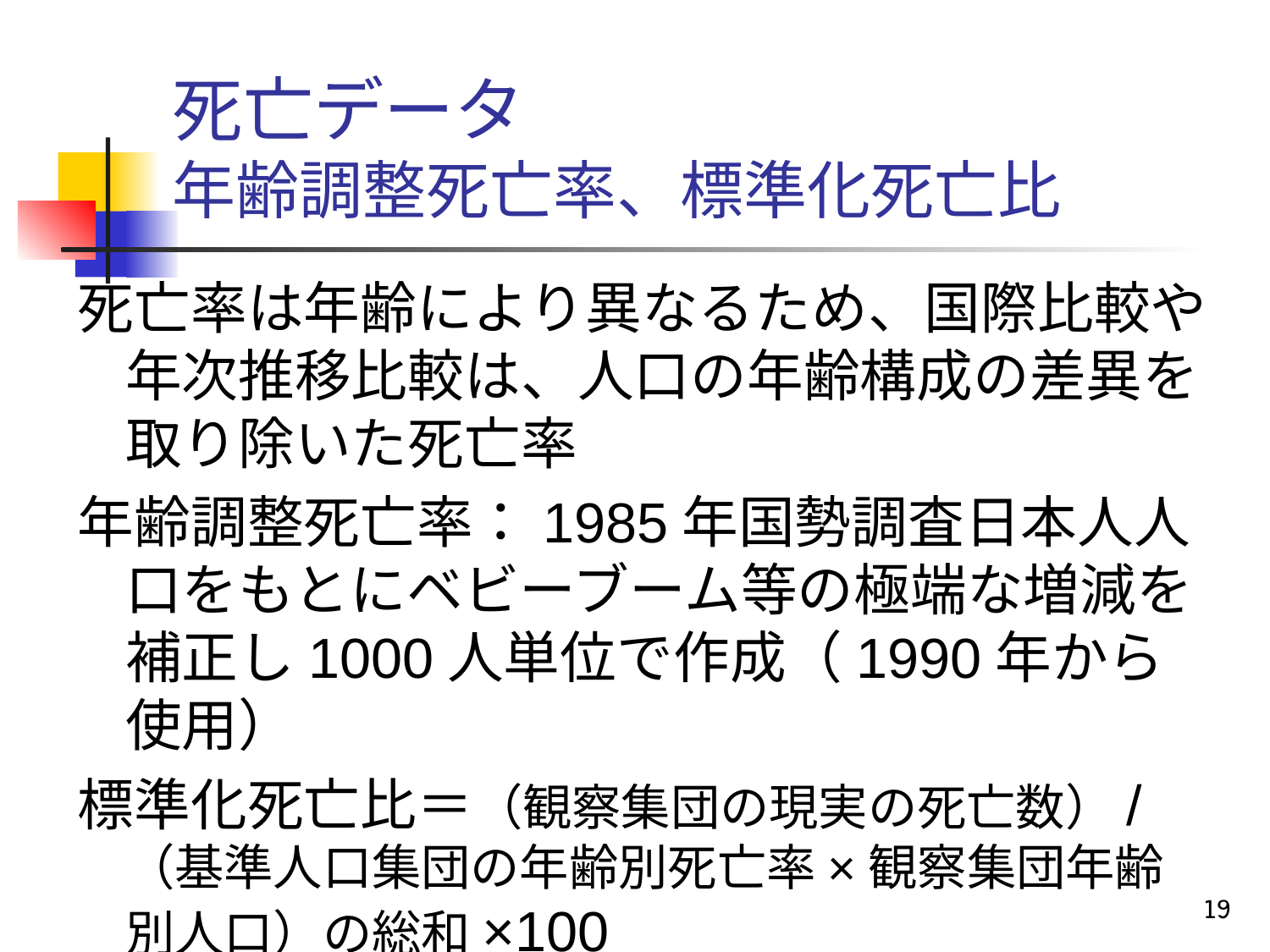

# 死亡データ 年齢調整死亡率、標準化死亡比
死亡率は年齢により異なるため、国際比較や年次推移比較は、人口の年齢構成の差異を取り除いた死亡率
年齢調整死亡率：1985年国勢調査日本人人口をもとにベビーブーム等の極端な増減を補正し1000人単位で作成（1990年から使用）
標準化死亡比＝（観察集団の現実の死亡数）/（基準人口集団の年齢別死亡率×観察集団年齢別人口）の総和×100

19